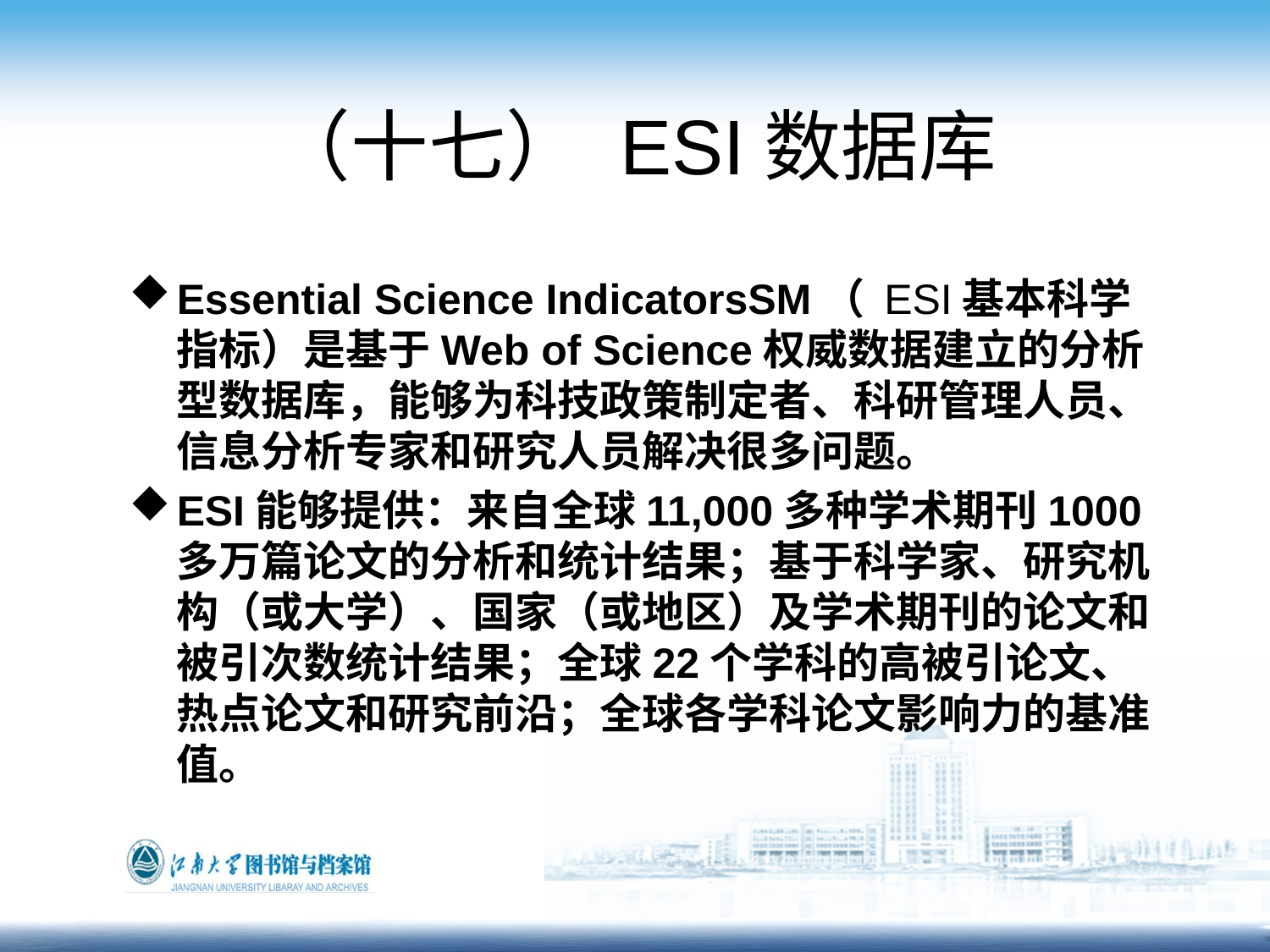

# （十七） ESI数据库
Essential Science IndicatorsSM（ ESI基本科学指标）是基于Web of Science权威数据建立的分析型数据库，能够为科技政策制定者、科研管理人员、信息分析专家和研究人员解决很多问题。
ESI能够提供：来自全球11,000多种学术期刊1000多万篇论文的分析和统计结果；基于科学家、研究机构（或大学）、国家（或地区）及学术期刊的论文和被引次数统计结果；全球22个学科的高被引论文、热点论文和研究前沿；全球各学科论文影响力的基准值。